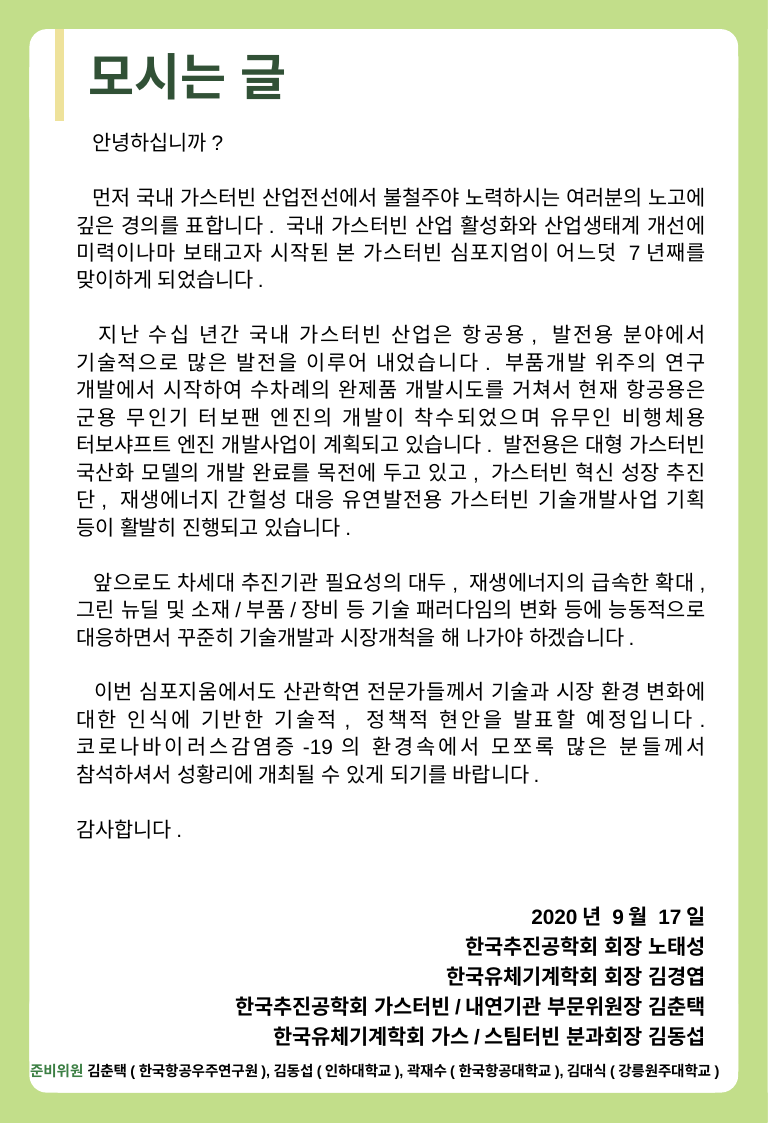

모시는 글
  안녕하십니까?

  먼저 국내 가스터빈 산업전선에서 불철주야 노력하시는 여러분의 노고에 깊은 경의를 표합니다. 국내 가스터빈 산업 활성화와 산업생태계 개선에 미력이나마 보태고자 시작된 본 가스터빈 심포지엄이 어느덧 7년째를 맞이하게 되었습니다.

  지난 수십 년간 국내 가스터빈 산업은 항공용, 발전용 분야에서 기술적으로 많은 발전을 이루어 내었습니다. 부품개발 위주의 연구 개발에서 시작하여 수차례의 완제품 개발시도를 거쳐서 현재 항공용은 군용 무인기 터보팬 엔진의 개발이 착수되었으며 유무인 비행체용 터보샤프트 엔진 개발사업이 계획되고 있습니다. 발전용은 대형 가스터빈 국산화 모델의 개발 완료를 목전에 두고 있고, 가스터빈 혁신 성장 추진단, 재생에너지 간헐성 대응 유연발전용 가스터빈 기술개발사업 기획 등이 활발히 진행되고 있습니다.

  앞으로도 차세대 추진기관 필요성의 대두, 재생에너지의 급속한 확대, 그린 뉴딜 및 소재/부품/장비 등 기술 패러다임의 변화 등에 능동적으로 대응하면서 꾸준히 기술개발과 시장개척을 해 나가야 하겠습니다.

  이번 심포지움에서도 산관학연 전문가들께서 기술과 시장 환경 변화에 대한 인식에 기반한 기술적, 정책적 현안을 발표할 예정입니다. 코로나바이러스감염증-19의 환경속에서 모쪼록 많은 분들께서 참석하셔서 성황리에 개최될 수 있게 되기를 바랍니다.

감사합니다.

						2020년 9월 17일
		한국추진공학회 회장 노태성
한국유체기계학회 회장 김경엽
	한국추진공학회 가스터빈/내연기관 부문위원장 김춘택
한국유체기계학회 가스/스팀터빈 분과회장 김동섭
준비위원 김춘택(한국항공우주연구원),김동섭(인하대학교),곽재수(한국항공대학교),김대식(강릉원주대학교)